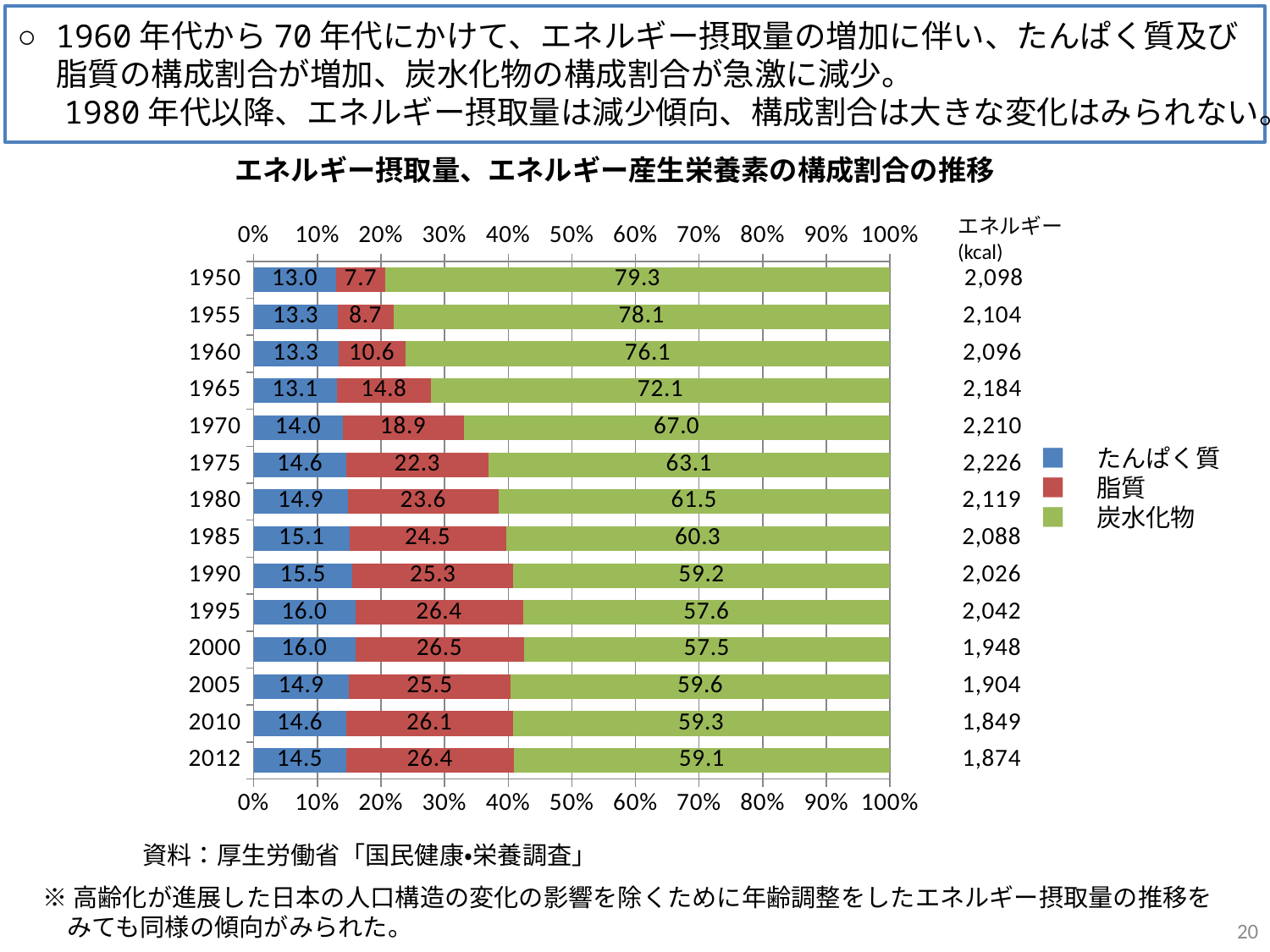

○ 1960年代から70年代にかけて、エネルギー摂取量の増加に伴い、たんぱく質及び
　 脂質の構成割合が増加、炭水化物の構成割合が急激に減少。
　 1980年代以降、エネルギー摂取量は減少傾向、構成割合は大きな変化はみられない。

エネルギー摂取量、エネルギー産生栄養素の構成割合の推移

### Chart

| Category | たんぱく質 | 脂質 | 炭水化物 |  |
|---|---|---|---|---|
| 2012 | 14.514407684098185 | 26.41408751334045 | 59.071504802561364 | 1874.0 |
| 2010 | 14.559221200649 | 26.138453217955654 | 59.302325581395344 | 1849.0 |
| 2005 | 14.936974789915967 | 25.477941176470587 | 59.585084033613455 | 1904.0 |
| 2000 | 15.95482546201232 | 26.519507186858316 | 57.52566735112936 | 1948.0 |
| 1995 | 15.964740450538686 | 26.400587659157686 | 57.634671890303636 | 2042.0 |
| 1990 | 15.53800592300099 | 25.27640671273445 | 59.185587364264556 | 2026.0 |
| 1985 | 15.134099616858238 | 24.525862068965516 | 60.34003831417624 | 2088.0 |
| 1980 | 14.856064181217556 | 23.614912694667296 | 61.52902312411515 | 2119.0 |
| 1975 | 14.555256064690028 | 22.318059299191376 | 63.1266846361186 | 2226.0 |
| 1970 | 14.045248868778279 | 18.936651583710407 | 67.01809954751131 | 2210.0 |
| 1965 | 13.05860805860806 | 14.835164835164836 | 72.10622710622711 | 2184.0 |
| 1960 | 13.301526717557252 | 10.60591603053435 | 76.0925572519084 | 2096.0 |
| 1955 | 13.250950570342207 | 8.683460076045629 | 78.06558935361215 | 2104.0 |
| 1950 | 12.96472831267874 | 7.721639656816015 | 79.31363203050525 | 2098.0 |
エネルギー
(kcal)
■　たんぱく質
■　脂質
■　炭水化物
資料：厚生労働省「国民健康・栄養調査」
※高齢化が進展した日本の人口構造の変化の影響を除くために年齢調整をしたエネルギー摂取量の推移を
　みても同様の傾向がみられた。
20